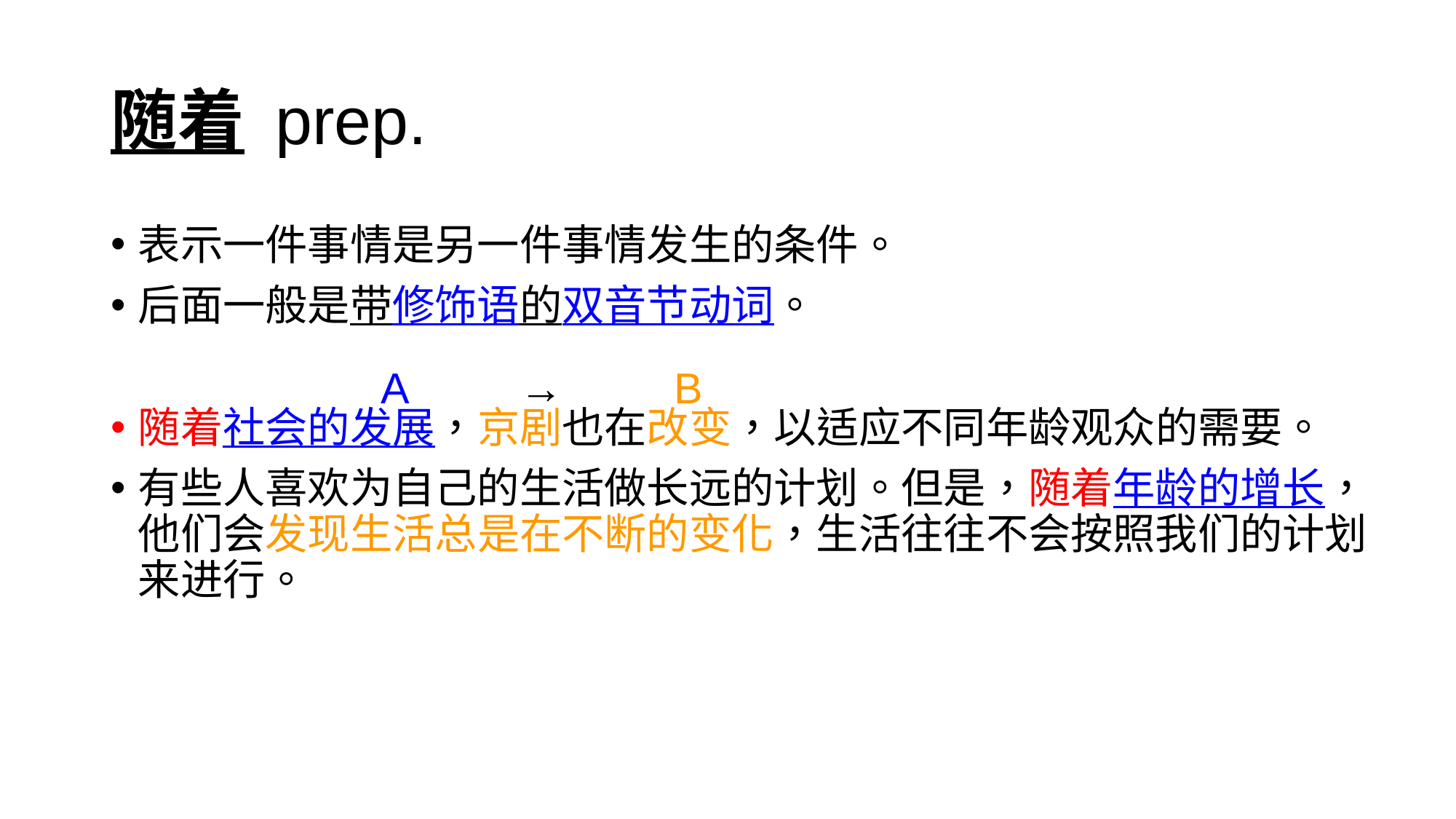

# 随着 prep.
表示一件事情是另一件事情发生的条件。
后面一般是带修饰语的双音节动词。

随着社会的发展，京剧也在改变，以适应不同年龄观众的需要。
有些人喜欢为自己的生活做长远的计划。但是，随着年龄的增长，他们会发现生活总是在不断的变化，生活往往不会按照我们的计划来进行。
A
→
B